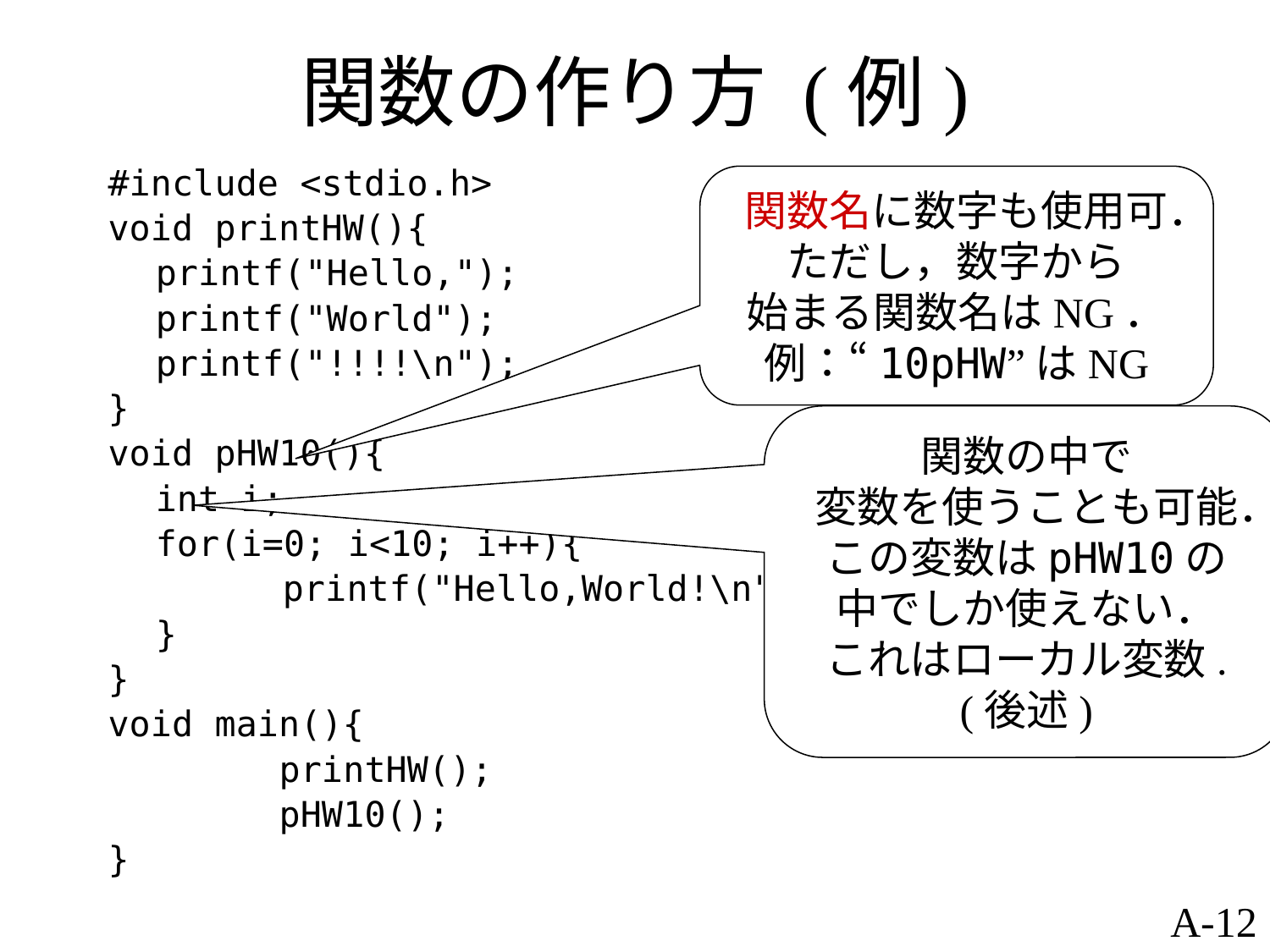

# 関数の作り方 (例)
#include <stdio.h>
void printHW(){
	printf("Hello,");
	printf("World");
	printf("!!!!\n");
}
void pHW10(){
	int i;
	for(i=0; i<10; i++){
		printf("Hello,World!\n");
	}
}
void main(){
        printHW();
        pHW10();
}
関数名に数字も使用可．
ただし，数字から
始まる関数名はNG．
例：“10pHW”はNG
関数の中で
変数を使うことも可能．
この変数はpHW10の
中でしか使えない．
これはローカル変数.
(後述)
A-12